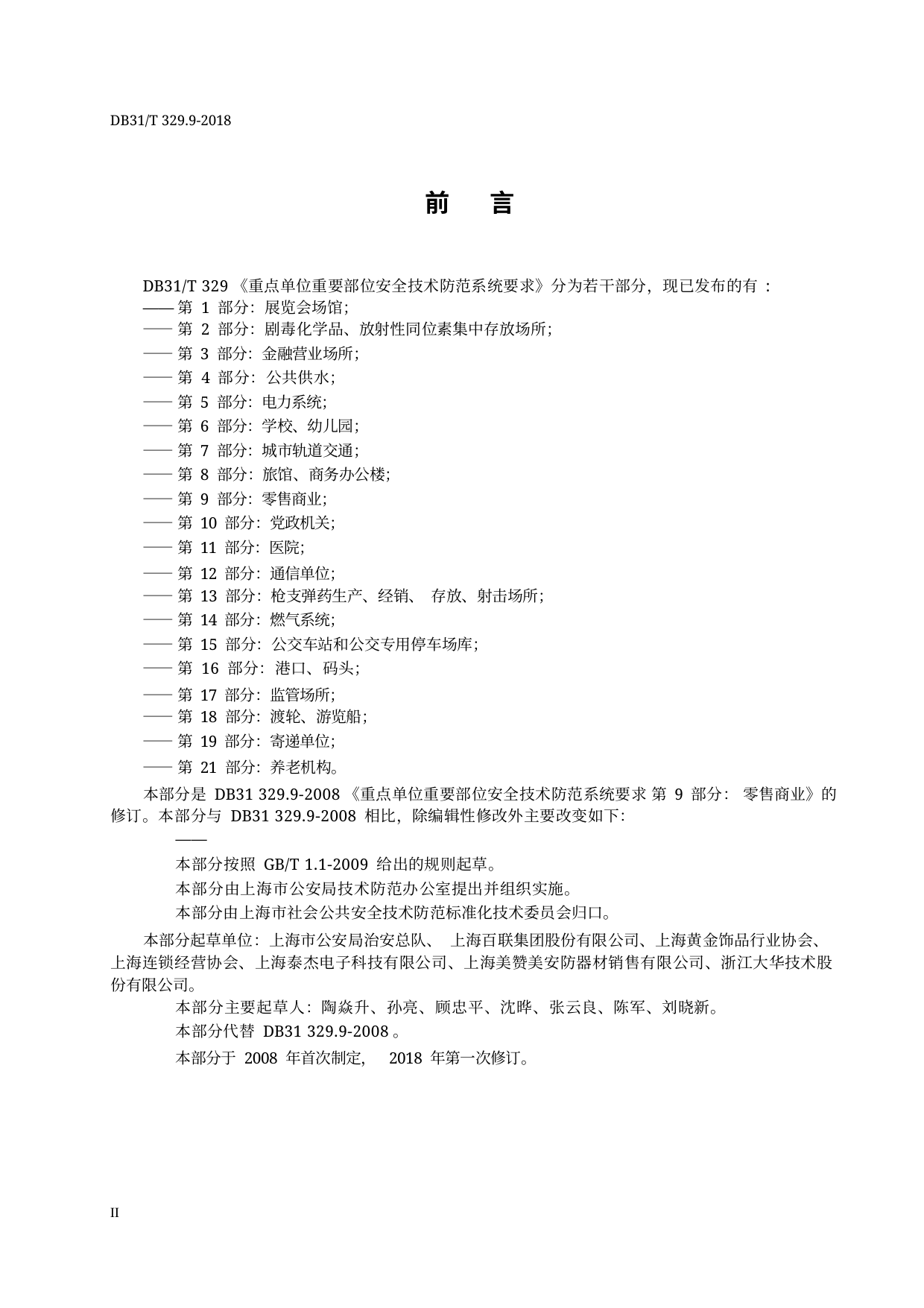

DB31/T 329.9-2018

前      言

DB31/T 329《重点单位重要部位安全技术防范系统要求》分为若干部分，现已发布的有 :          ——第 1 部分：展览会场馆；
——第 2 部分：剧毒化学品、放射性同位素集中存放场所；
——第 3 部分：金融营业场所；
——第 4 部分：公共供水；
——第 5 部分：电力系统；
——第 6 部分：学校、幼儿园；
——第 7 部分：城市轨道交通；
——第 8 部分：旅馆、商务办公楼；
——第 9 部分：零售商业；
——第 10 部分：党政机关；
——第 11 部分：医院；
——第 12 部分：通信单位；
——第 13 部分：枪支弹药生产、经销、 存放、射击场所；
——第 14 部分：燃气系统；
——第 15 部分：公交车站和公交专用停车场库；
——第 16 部分：港口、码头；
——第 17 部分：监管场所；
——第 18 部分：渡轮、游览船；
——第 19 部分：寄递单位；
——第 21 部分：养老机构。
本部分是 DB31 329.9-2008《重点单位重要部位安全技术防范系统要求 第 9 部分： 零售商业》的  修订。本部分与 DB31 329.9-2008 相比，除编辑性修改外主要改变如下：
——
本部分按照 GB/T 1.1-2009 给出的规则起草。
本部分由上海市公安局技术防范办公室提出并组织实施。
本部分由上海市社会公共安全技术防范标准化技术委员会归口。
本部分起草单位：上海市公安局治安总队、 上海百联集团股份有限公司、上海黄金饰品行业协会、  上海连锁经营协会、上海泰杰电子科技有限公司、上海美赞美安防器材销售有限公司、浙江大华技术股  份有限公司。
本部分主要起草人：陶焱升、孙亮、顾忠平、沈晔、张云良、陈军、刘晓新。
本部分代替 DB31 329.9-2008。

本部分于 2008 年首次制定， 2018 年第一次修订。

II